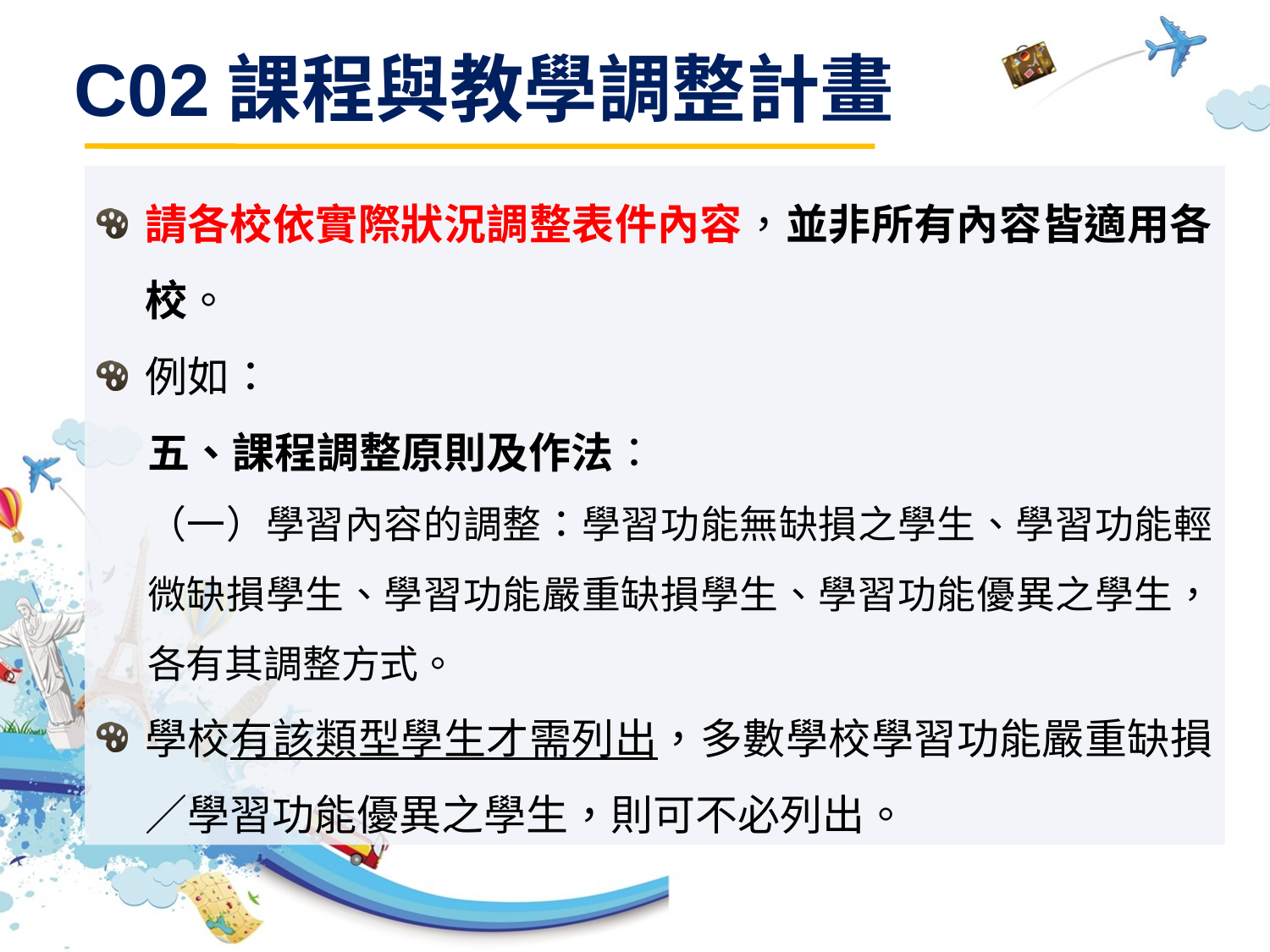

C02課程與教學調整計畫
請各校依實際狀況調整表件內容，並非所有內容皆適用各校。
例如：
五、課程調整原則及作法：
（一）學習內容的調整：學習功能無缺損之學生、學習功能輕微缺損學生、學習功能嚴重缺損學生、學習功能優異之學生，各有其調整方式。
學校有該類型學生才需列出，多數學校學習功能嚴重缺損／學習功能優異之學生，則可不必列出。